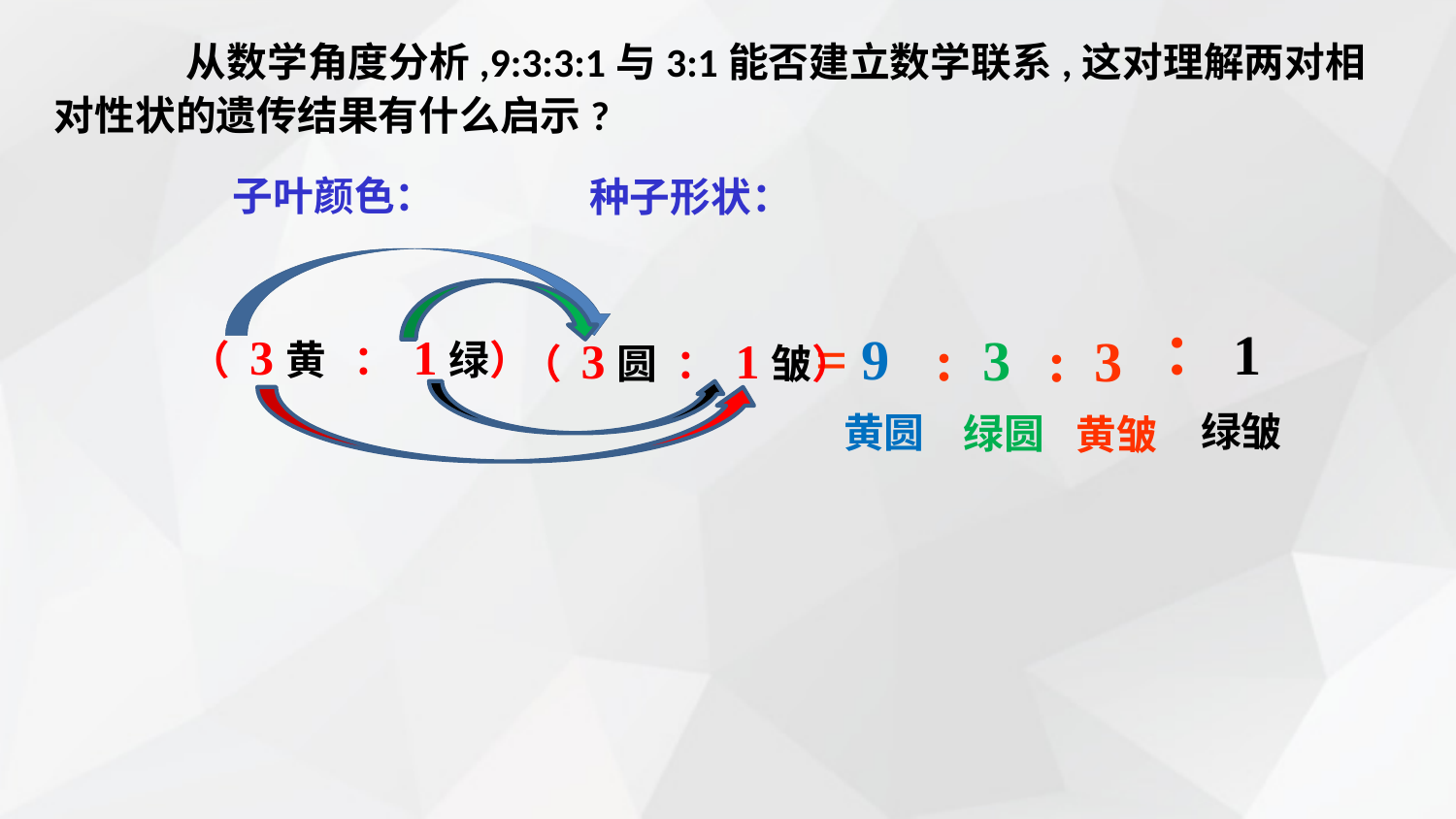

从数学角度分析,9:3:3:1与3:1能否建立数学联系,这对理解两对相对性状的遗传结果有什么启示?
子叶颜色：
种子形状：

：1
   绿皱
= 9
  黄圆
:  3
  绿圆
:  3
  黄皱
   （ 3黄   ： 1绿）
   （ 3圆  ： 1皱）